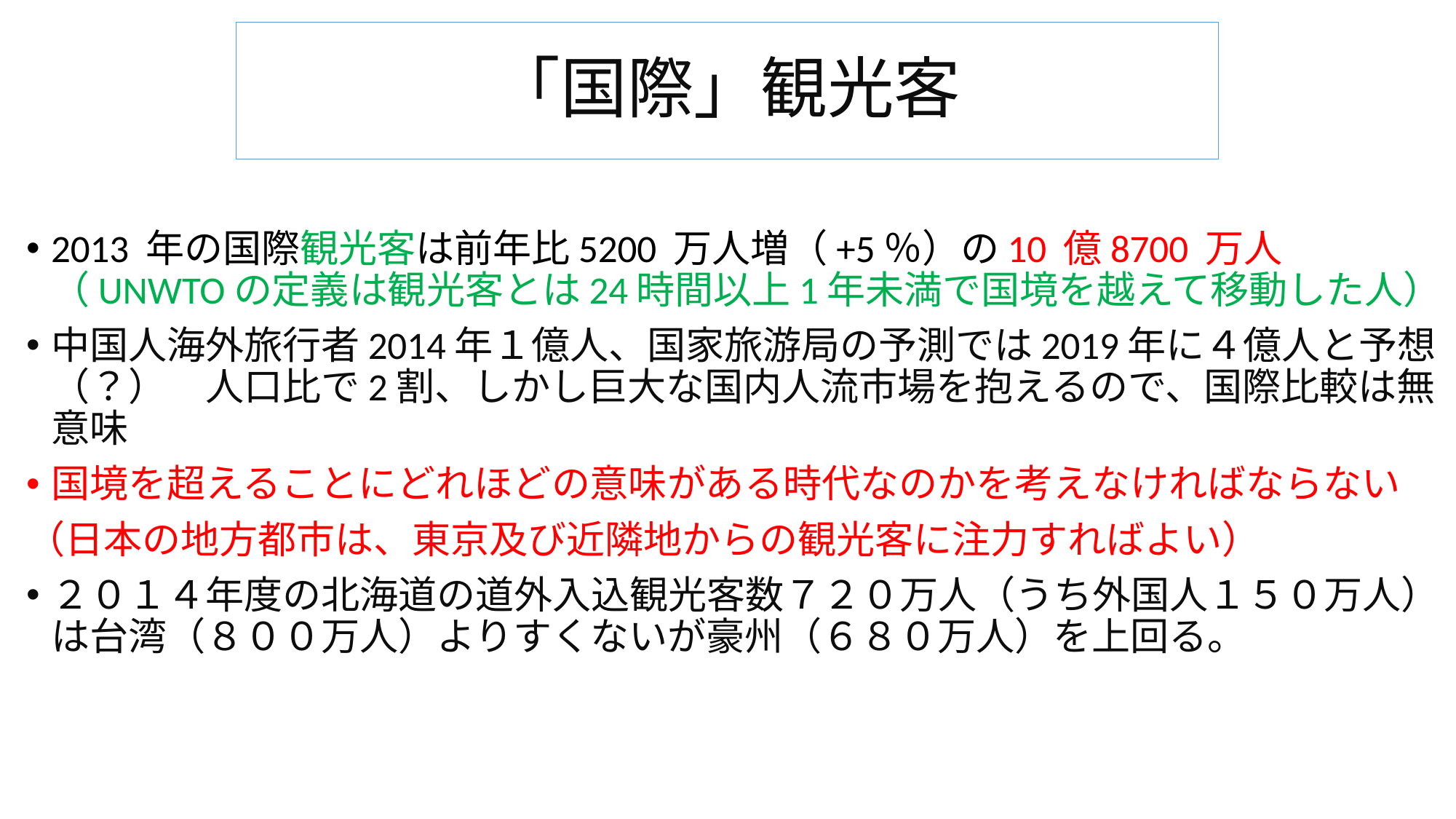

# 「国際」観光客
2013 年の国際観光客は前年比5200 万人増（+5％）の10 億8700 万人　（UNWTOの定義は観光客とは24時間以上1年未満で国境を越えて移動した人）
中国人海外旅行者2014年１億人、国家旅游局の予測では2019年に４億人と予想（？）　人口比で2割、しかし巨大な国内人流市場を抱えるので、国際比較は無意味
国境を超えることにどれほどの意味がある時代なのかを考えなければならない
（日本の地方都市は、東京及び近隣地からの観光客に注力すればよい）
２０１４年度の北海道の道外入込観光客数７２０万人（うち外国人１５０万人）は台湾（８００万人）よりすくないが豪州（６８０万人）を上回る。